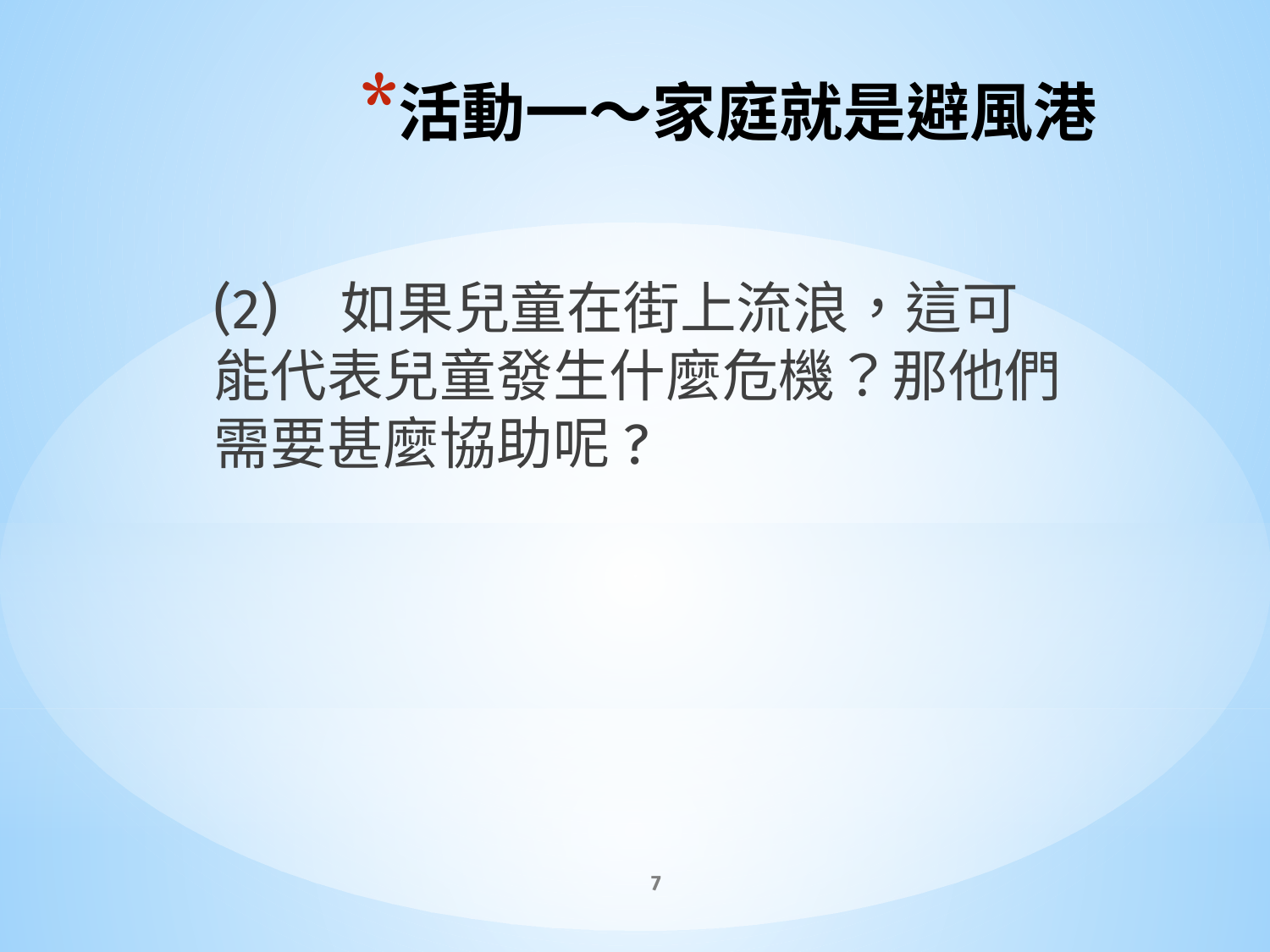

# 活動一〜家庭就是避風港
(2)	如果兒童在街上流浪，這可能代表兒童發生什麼危機？那他們需要甚麼協助呢?

7